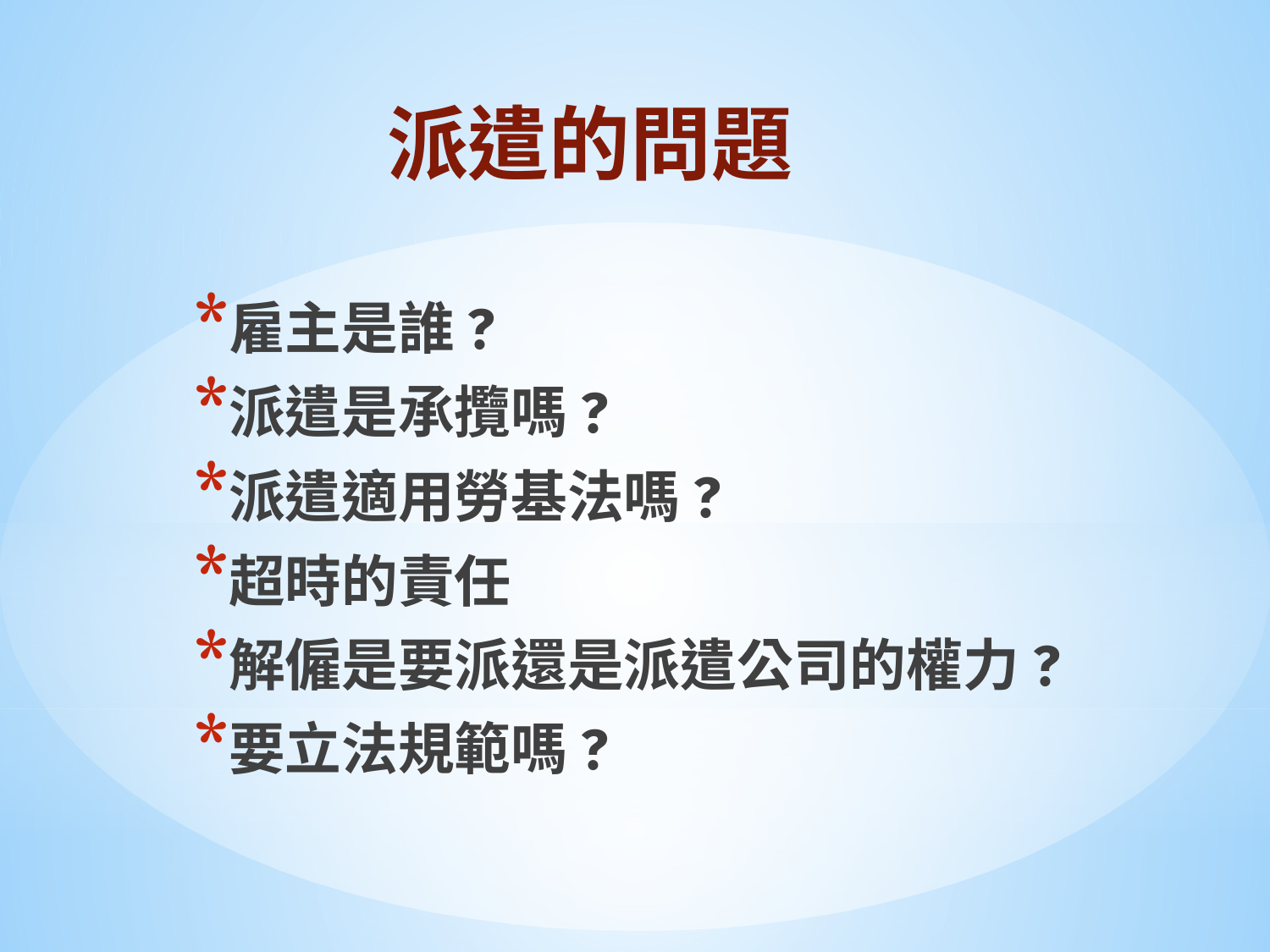

# 派遣的問題
雇主是誰?
派遣是承攬嗎?
派遣適用勞基法嗎?
超時的責任
解僱是要派還是派遣公司的權力?
要立法規範嗎?